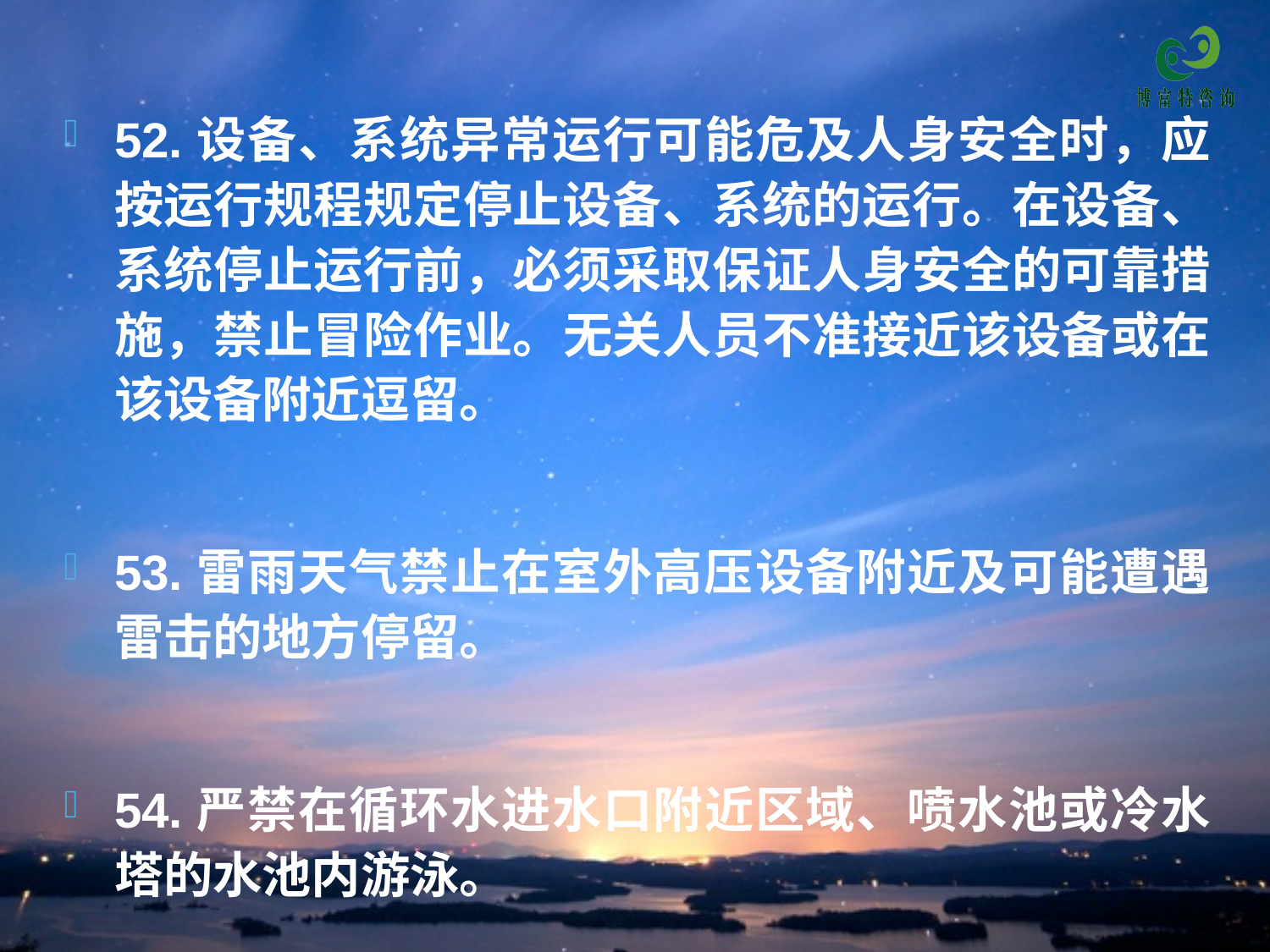

52.设备、系统异常运行可能危及人身安全时，应按运行规程规定停止设备、系统的运行。在设备、系统停止运行前，必须采取保证人身安全的可靠措施，禁止冒险作业。无关人员不准接近该设备或在该设备附近逗留。

53.雷雨天气禁止在室外高压设备附近及可能遭遇雷击的地方停留。

54.严禁在循环水进水口附近区域、喷水池或冷水塔的水池内游泳。